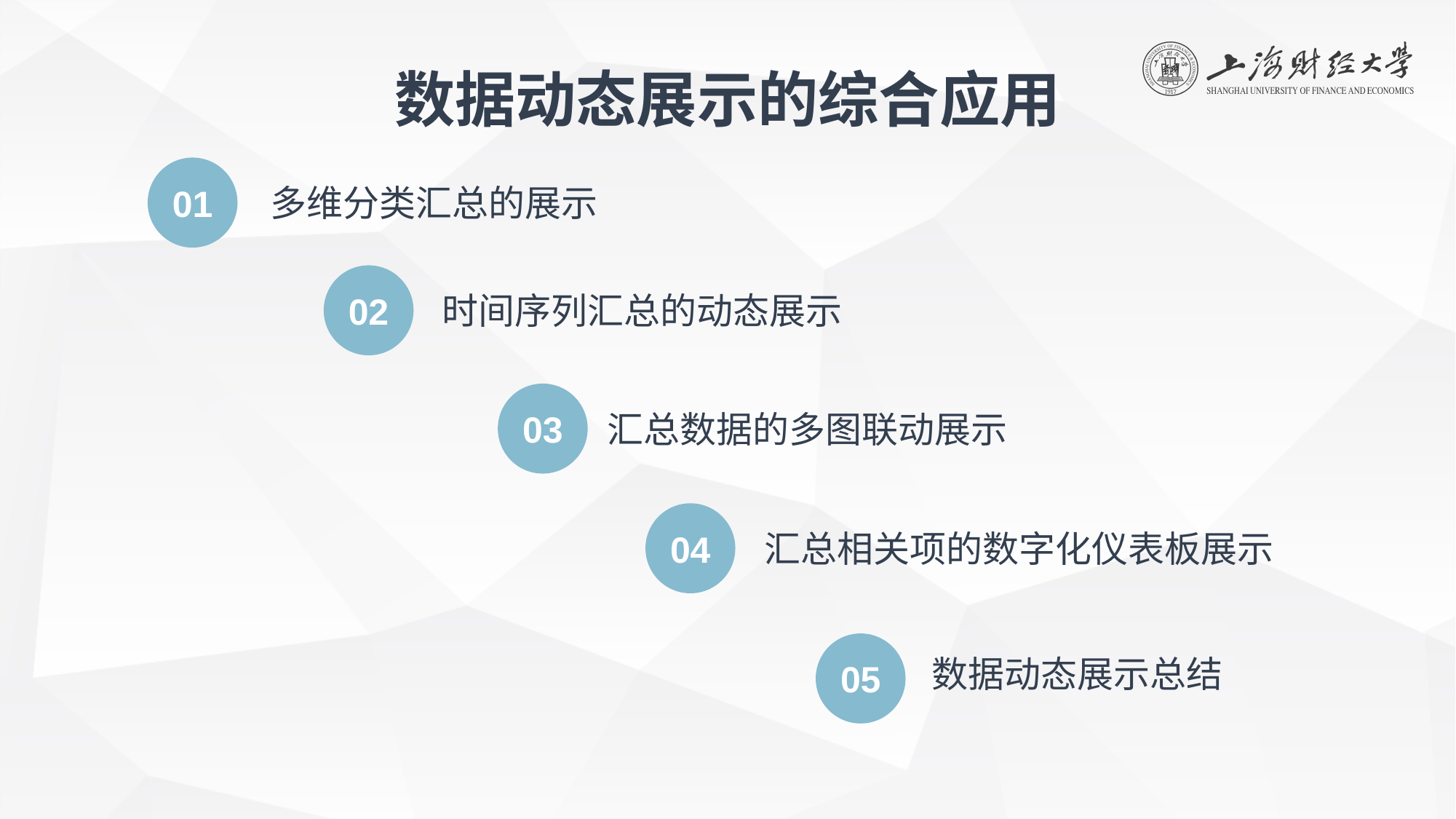

数据动态展示的综合应用
01
多维分类汇总的展示
02
时间序列汇总的动态展示
03
汇总数据的多图联动展示
04
汇总相关项的数字化仪表板展示
05
数据动态展示总结
 5